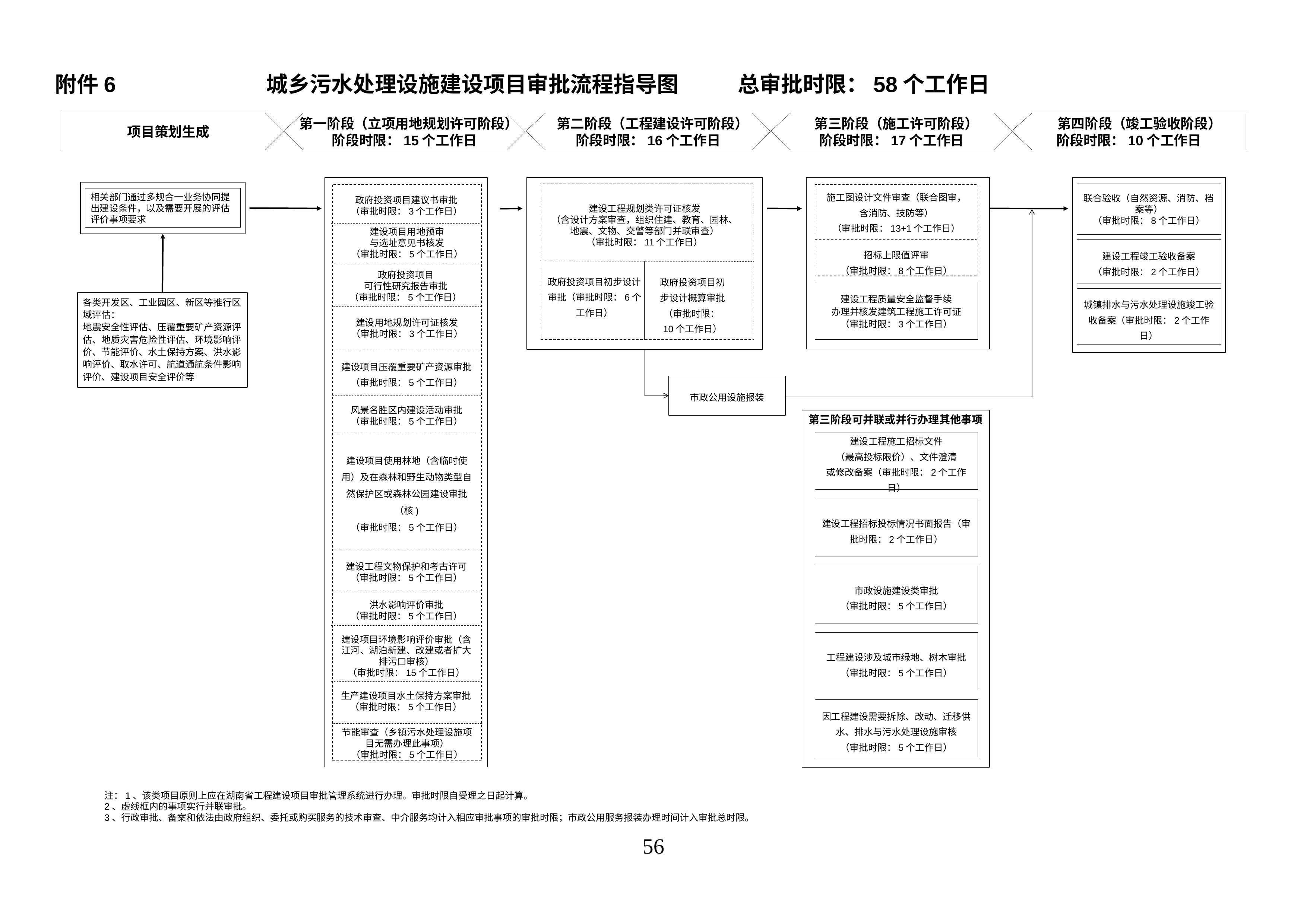

附件6                        城乡污水处理设施建设项目审批流程指导图            总审批时限：58个工作日
项目策划生成
  第一阶段（立项用地规划许可阶段）
阶段时限：15个工作日
  第二阶段（工程建设许可阶段）
阶段时限：16个工作日
      第四阶段（竣工验收阶段）
阶段时限：10个工作日
第四阶段（竣工验收阶段）
项目策划生成
  第三阶段（施工许可阶段）
阶段时限：17个工作日

相关部门通过多规合一业务协同提出建设条件，以及需要开展的评估评价事项要求

联合验收（自然资源、消防、档案等）
（审批时限：8个工作日）
政府投资项目建议书审批
（审批时限：3个工作日）
施工图设计文件审查（联合图审，
含消防、技防等）
（审批时限：13+1个工作日）

招标上限值评审
（审批时限：8个工作日）

建设工程规划类许可证核发
（含设计方案审查，组织住建、教育、园林、地震、文物、交警等部门并联审查）
（审批时限：11个工作日）
建设项目用地预审
与选址意见书核发
（审批时限：5个工作日）
建设工程竣工验收备案
（审批时限：2个工作日）
政府投资项目初步设计审批（审批时限：6个工作日）
政府投资项目
可行性研究报告审批
（审批时限：5个工作日）
政府投资项目初步设计概算审批（审批时限：10个工作日）
建设工程质量安全监督手续
办理并核发建筑工程施工许可证
（审批时限：3个工作日）
城镇排水与污水处理设施竣工验收备案（审批时限：2个工作日）
各类开发区、工业园区、新区等推行区域评估：
地震安全性评估、压覆重要矿产资源评估、地质灾害危险性评估、环境影响评价、节能评价、水土保持方案、洪水影响评价、取水许可、航道通航条件影响评价、建设项目安全评价等
建设用地规划许可证核发
（审批时限：3个工作日）
建设项目压覆重要矿产资源审批（审批时限：5个工作日）
市政公用设施报装
风景名胜区内建设活动审批
（审批时限：5个工作日）
第三阶段可并联或并行办理其他事项
建设工程施工招标文件
（最高投标限价）、文件澄清
或修改备案（审批时限：2个工作日）
建设项目使用林地（含临时使用）及在森林和野生动物类型自然保护区或森林公园建设审批（核)
（审批时限：5个工作日）
建设工程招标投标情况书面报告（审批时限：2个工作日）
建设工程文物保护和考古许可（审批时限：5个工作日）
市政设施建设类审批
（审批时限：5个工作日）
洪水影响评价审批
（审批时限：5个工作日）
工程建设涉及城市绿地、树木审批（审批时限：5个工作日）
建设项目环境影响评价审批（含江河、湖泊新建、改建或者扩大排污口审核）
（审批时限：15个工作日）
生产建设项目水土保持方案审批（审批时限：5个工作日）
因工程建设需要拆除、改动、迁移供水、排水与污水处理设施审核
（审批时限：5个工作日）
节能审查（乡镇污水处理设施项目无需办理此事项）
（审批时限：5个工作日）
注：1、该类项目原则上应在湖南省工程建设项目审批管理系统进行办理。审批时限自受理之日起计算。
2、虚线框内的事项实行并联审批。
3、行政审批、备案和依法由政府组织、委托或购买服务的技术审查、中介服务均计入相应审批事项的审批时限；市政公用服务报装办理时间计入审批总时限。
56